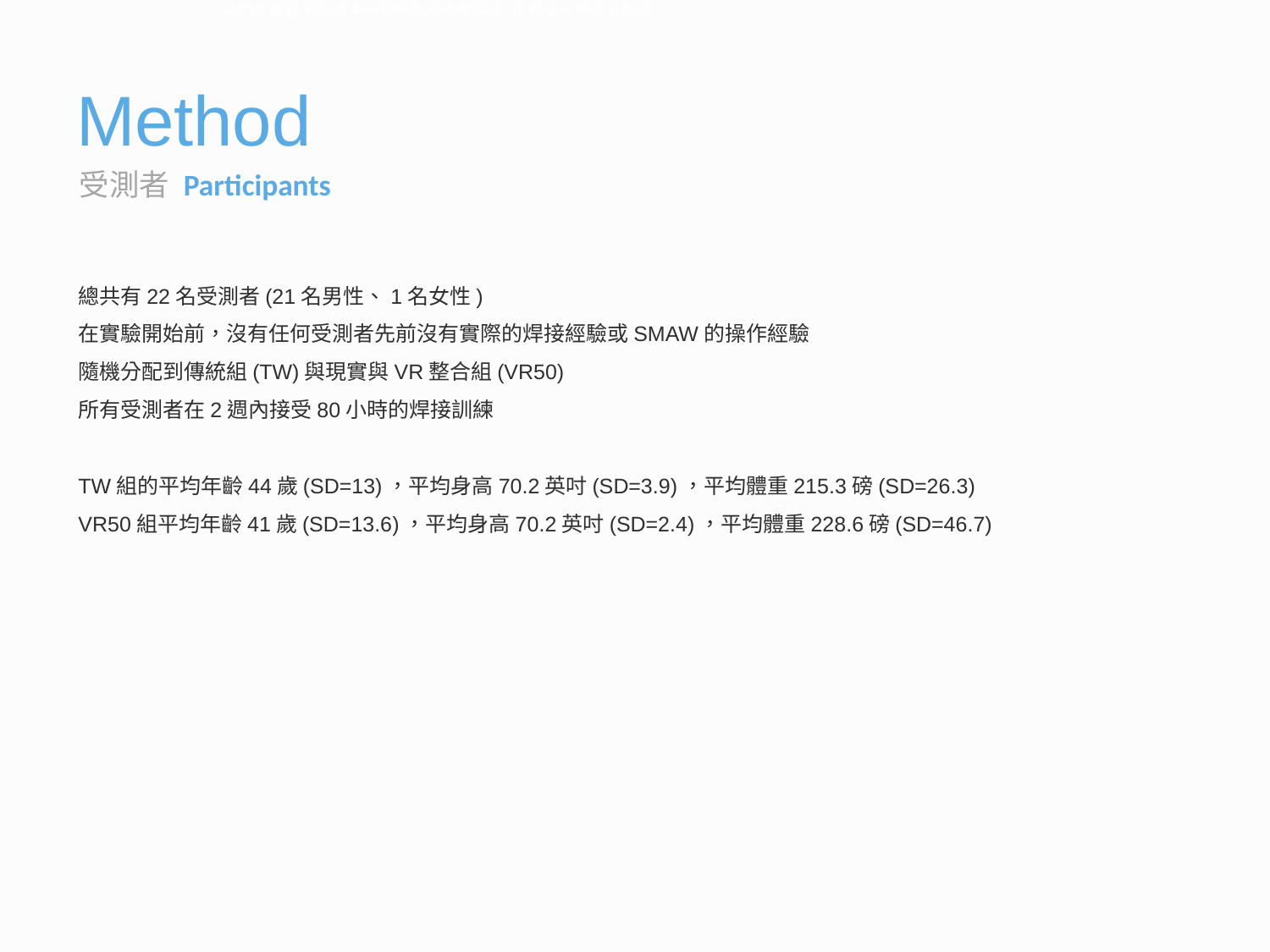

為了人數控管和安全 我們希望是原車去原車回 因為人是我們帶出去了 如果你們離開的時候發生什麼事我們都無法卸責
我們會儘量早點結束行程早點讓你們回去 也希望大家彼此配合
# Method
受測者 Participants
總共有22名受測者(21名男性、1名女性)
在實驗開始前，沒有任何受測者先前沒有實際的焊接經驗或SMAW的操作經驗
隨機分配到傳統組(TW)與現實與VR整合組(VR50)
所有受測者在2週內接受80小時的焊接訓練

TW組的平均年齡44歲(SD=13)，平均身高70.2英吋(SD=3.9)，平均體重215.3磅(SD=26.3)
VR50組平均年齡41歲(SD=13.6)，平均身高70.2英吋(SD=2.4)，平均體重228.6磅(SD=46.7)